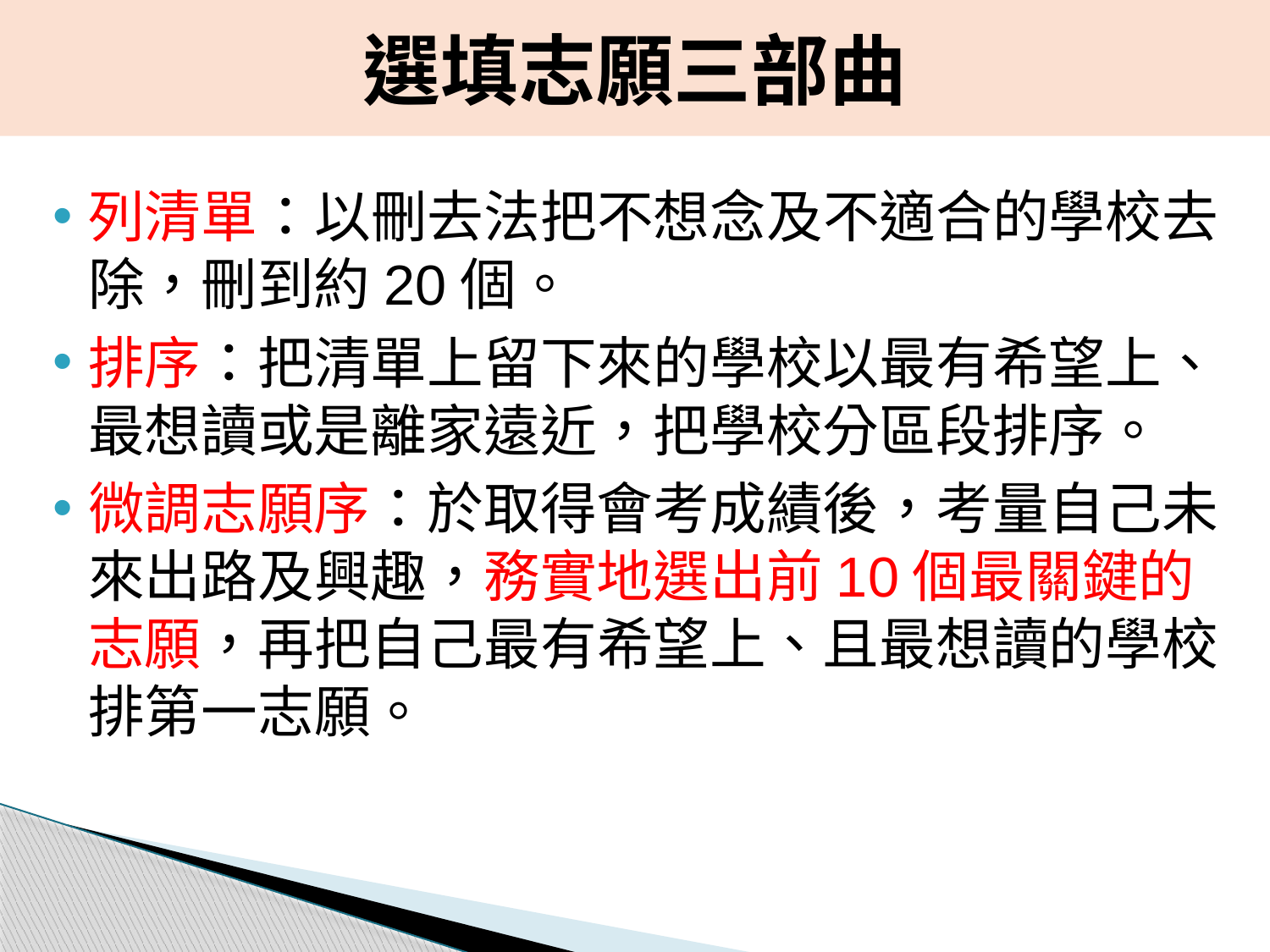

選填志願三部曲
列清單：以刪去法把不想念及不適合的學校去除，刪到約20個。
排序：把清單上留下來的學校以最有希望上、最想讀或是離家遠近，把學校分區段排序。
微調志願序：於取得會考成績後，考量自己未來出路及興趣，務實地選出前10個最關鍵的志願，再把自己最有希望上、且最想讀的學校排第一志願。